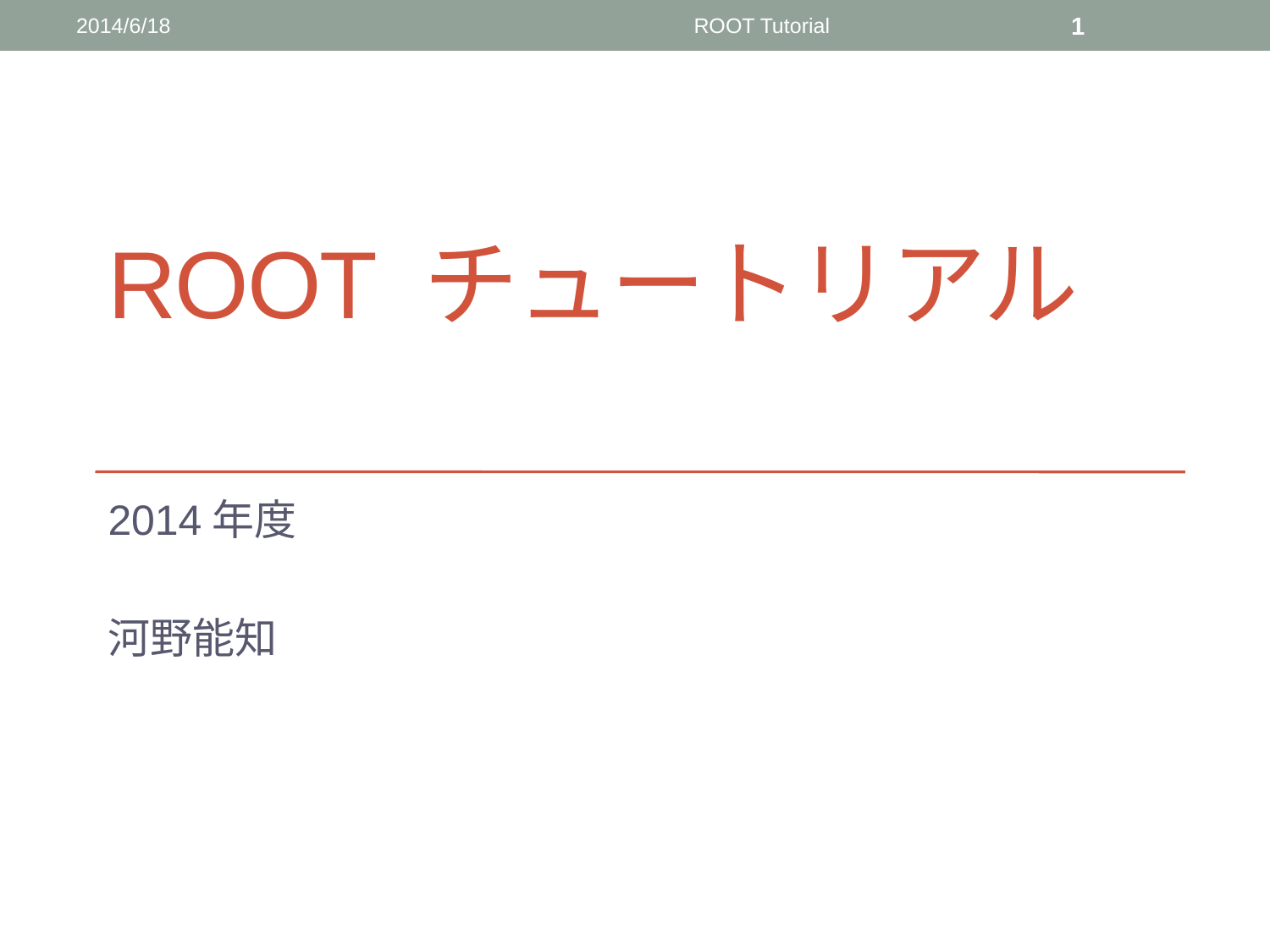

2014/6/18
ROOT Tutorial
1
# ROOT チュートリアル
2014年度

河野能知